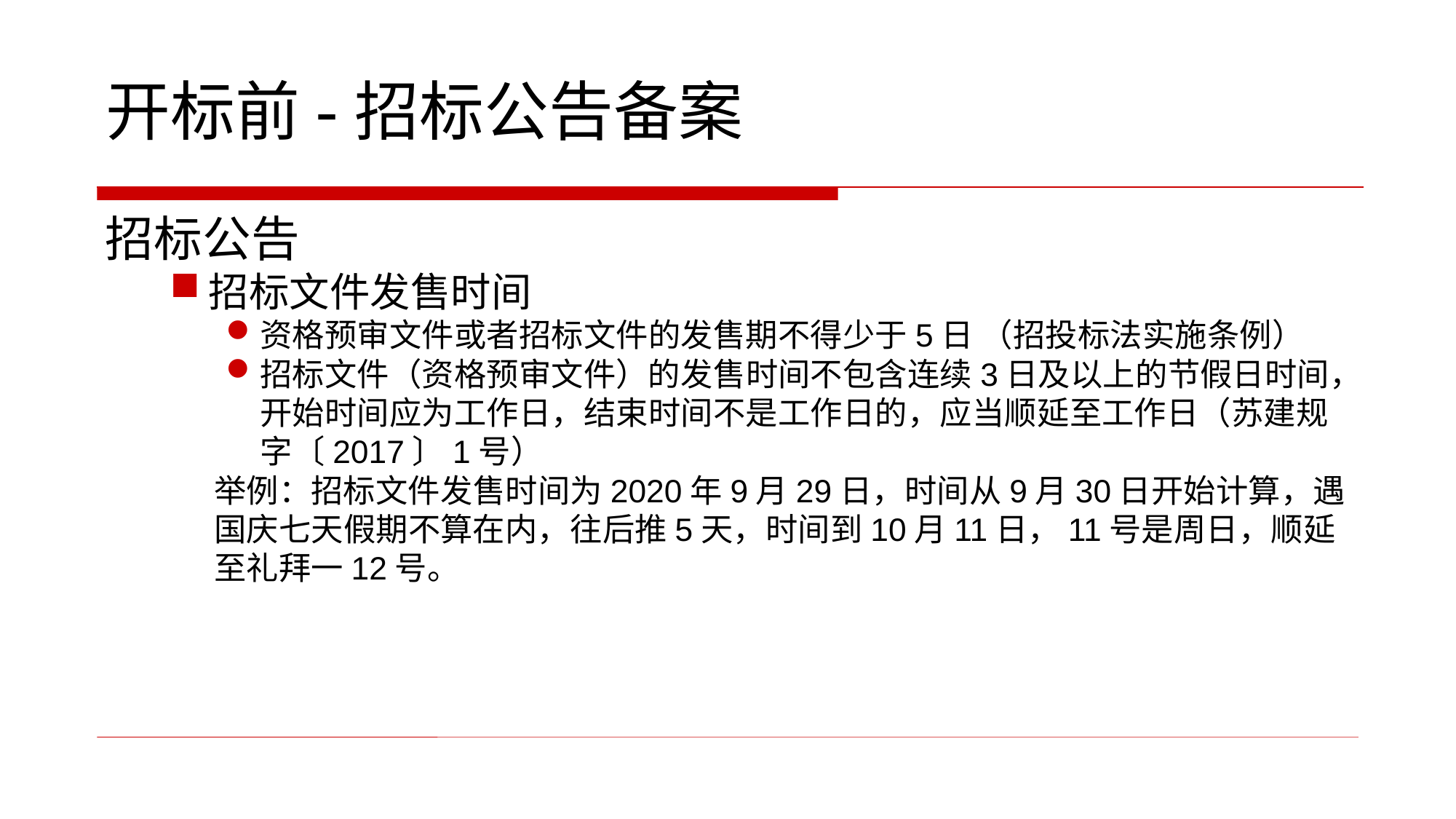

开标前-招标公告备案
招标公告
招标文件发售时间
资格预审文件或者招标文件的发售期不得少于5日 （招投标法实施条例）
招标文件（资格预审文件）的发售时间不包含连续3日及以上的节假日时间，开始时间应为工作日，结束时间不是工作日的，应当顺延至工作日（苏建规字〔2017〕1号）
举例：招标文件发售时间为2020年9月29日，时间从9月30日开始计算，遇国庆七天假期不算在内，往后推5天，时间到10月11日，11号是周日，顺延至礼拜一12号。